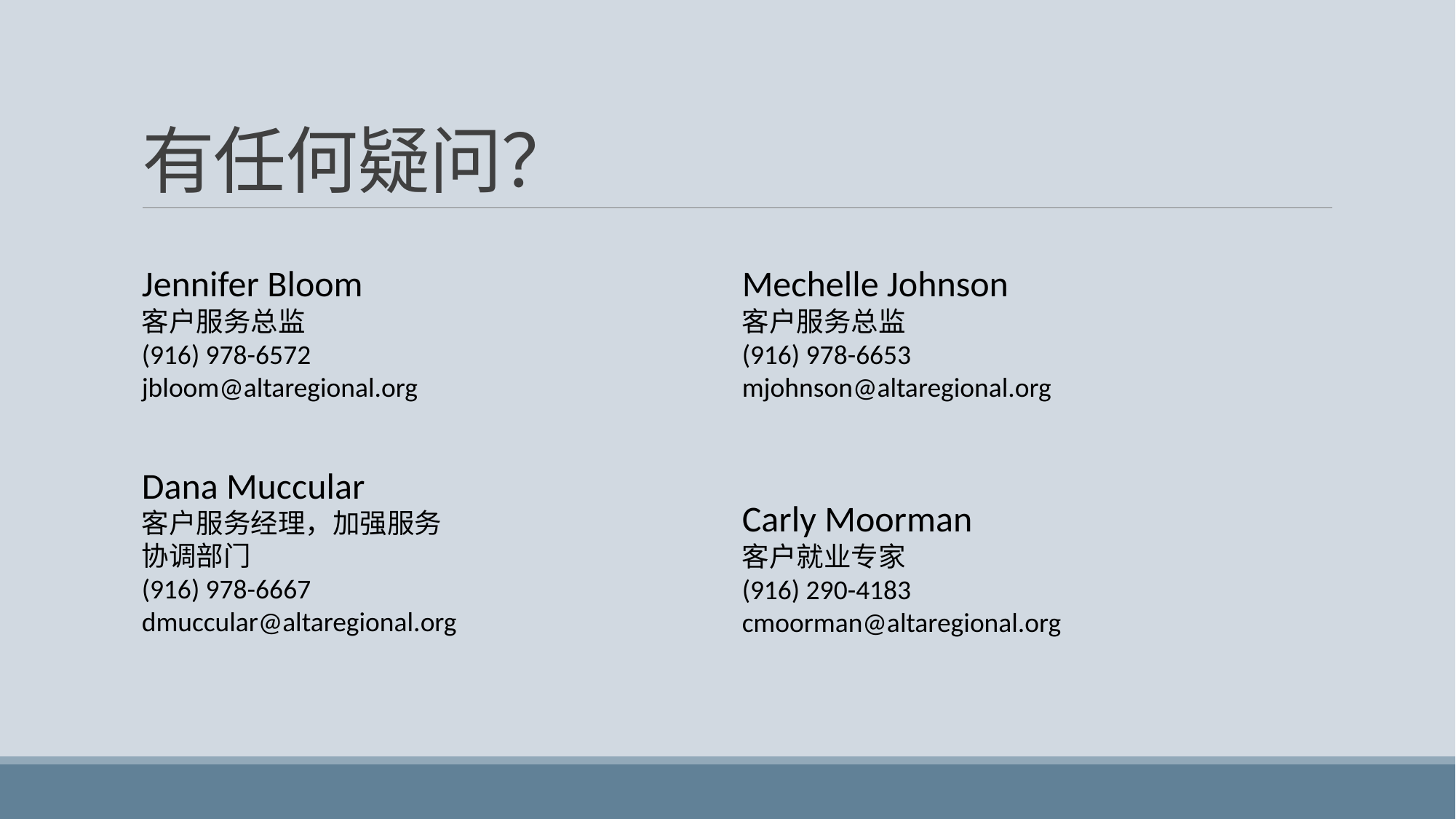

# 有任何疑问？
Jennifer Bloom
客户服务总监
(916) 978-6572
jbloom@altaregional.org
Mechelle Johnson
客户服务总监
(916) 978-6653
mjohnson@altaregional.org
Dana Muccular
客户服务经理，加强服务
协调部门
(916) 978-6667
dmuccular@altaregional.org
Carly Moorman
客户就业专家
(916) 290-4183
cmoorman@altaregional.org